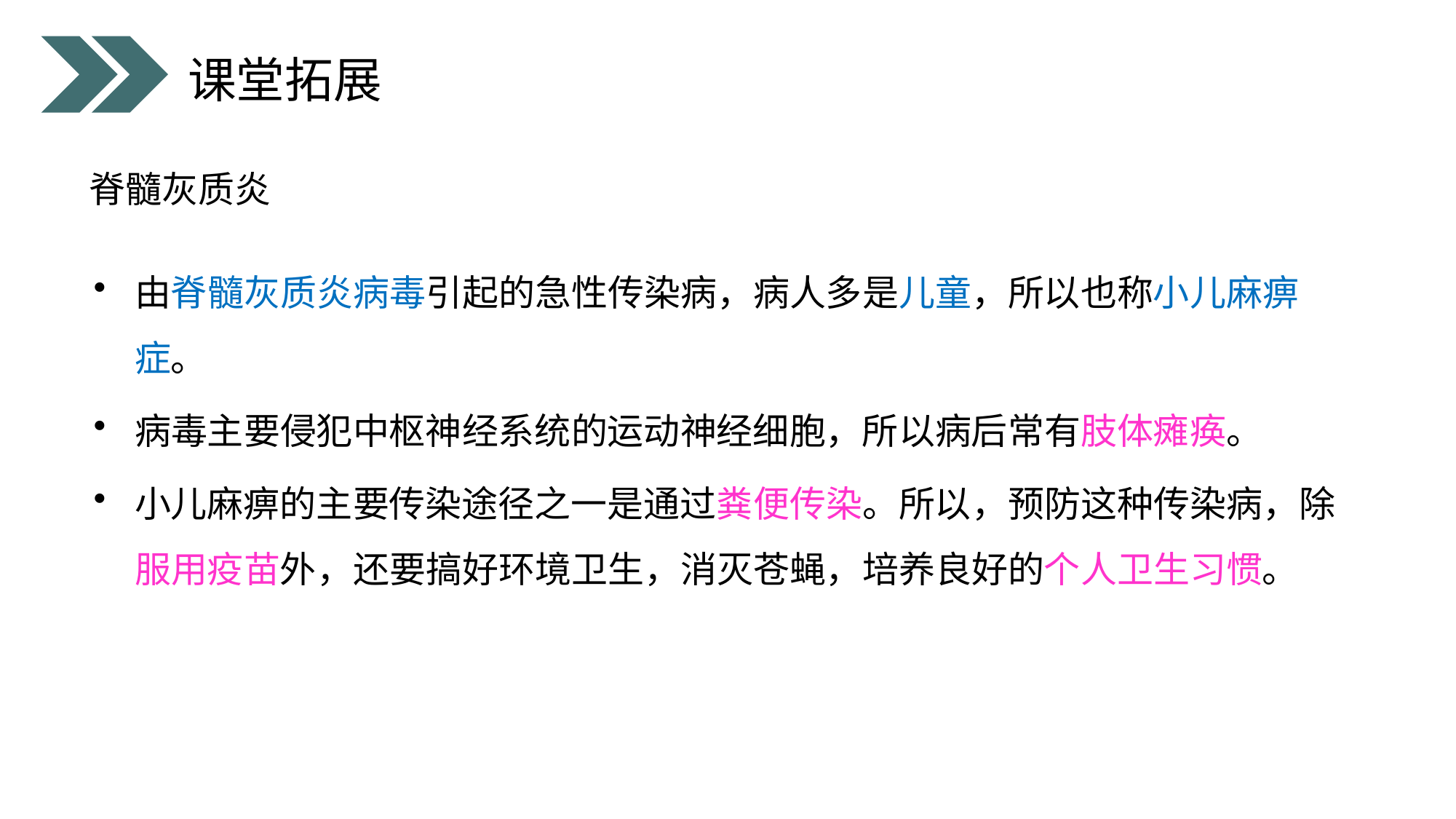

课堂拓展
脊髓灰质炎
由脊髓灰质炎病毒引起的急性传染病，病人多是儿童，所以也称小儿麻痹症。
病毒主要侵犯中枢神经系统的运动神经细胞，所以病后常有肢体瘫痪。
小儿麻痹的主要传染途径之一是通过粪便传染。所以，预防这种传染病，除服用疫苗外，还要搞好环境卫生，消灭苍蝇，培养良好的个人卫生习惯。